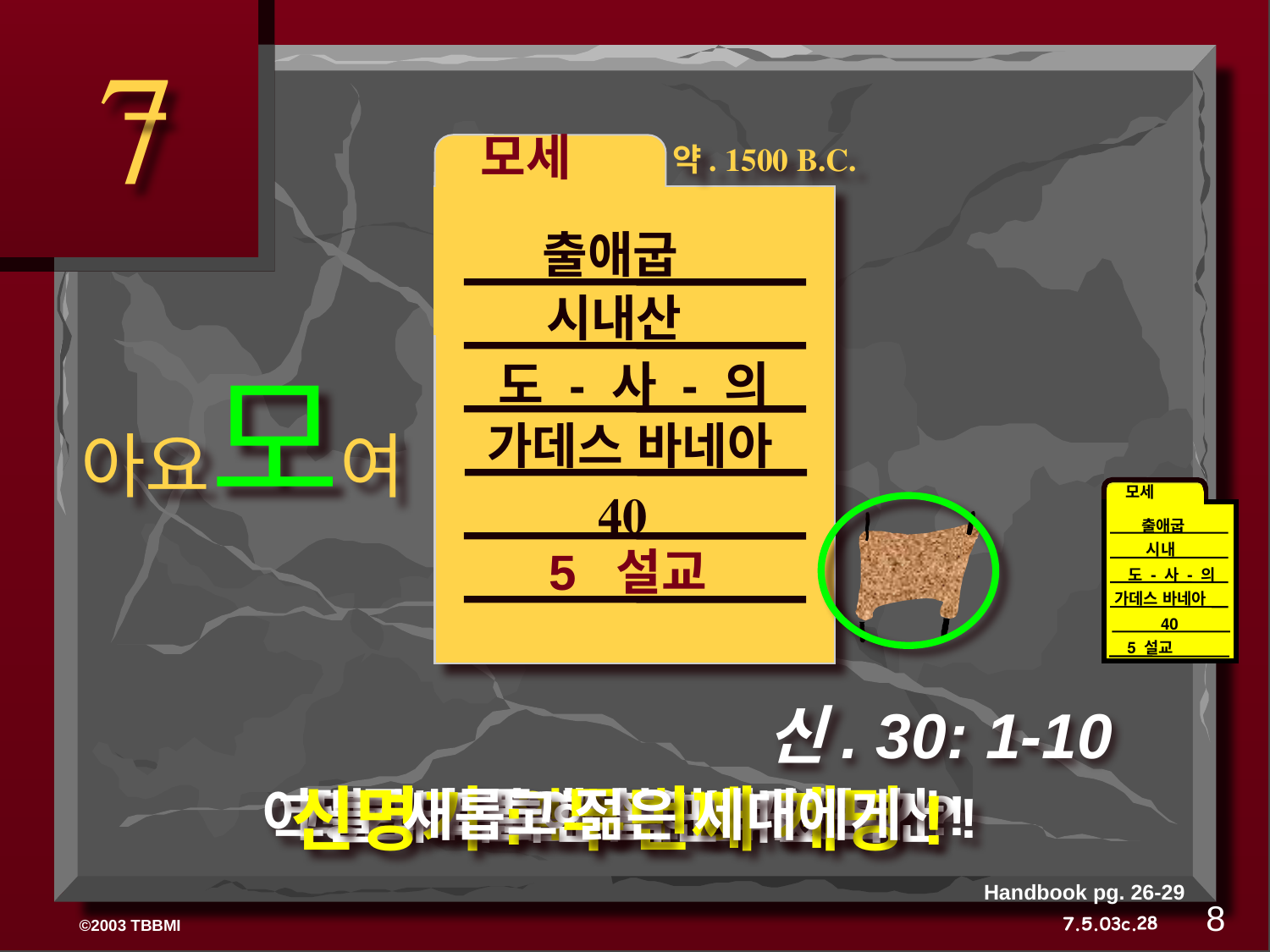

7

   모세
약. 1500 B.C.

출애굽
시내산

아요모여

도 - 사 - 의

신. 30: 1-10
가데스 바네아

모세
40

출애굽

시내
5  설교

도 - 사 - 의

가데스 바네아

40

40

5 설교

신명기: 두번째 계명!
약속의 땅
그들의 하나님은 누구인가?
새롭고 젊은 세대에게
어떻게 그들이 살아야 했는가!
그들은 누구인가!
그들의 독특한 국민적인 유산!

Handbook pg. 26-29
8
28